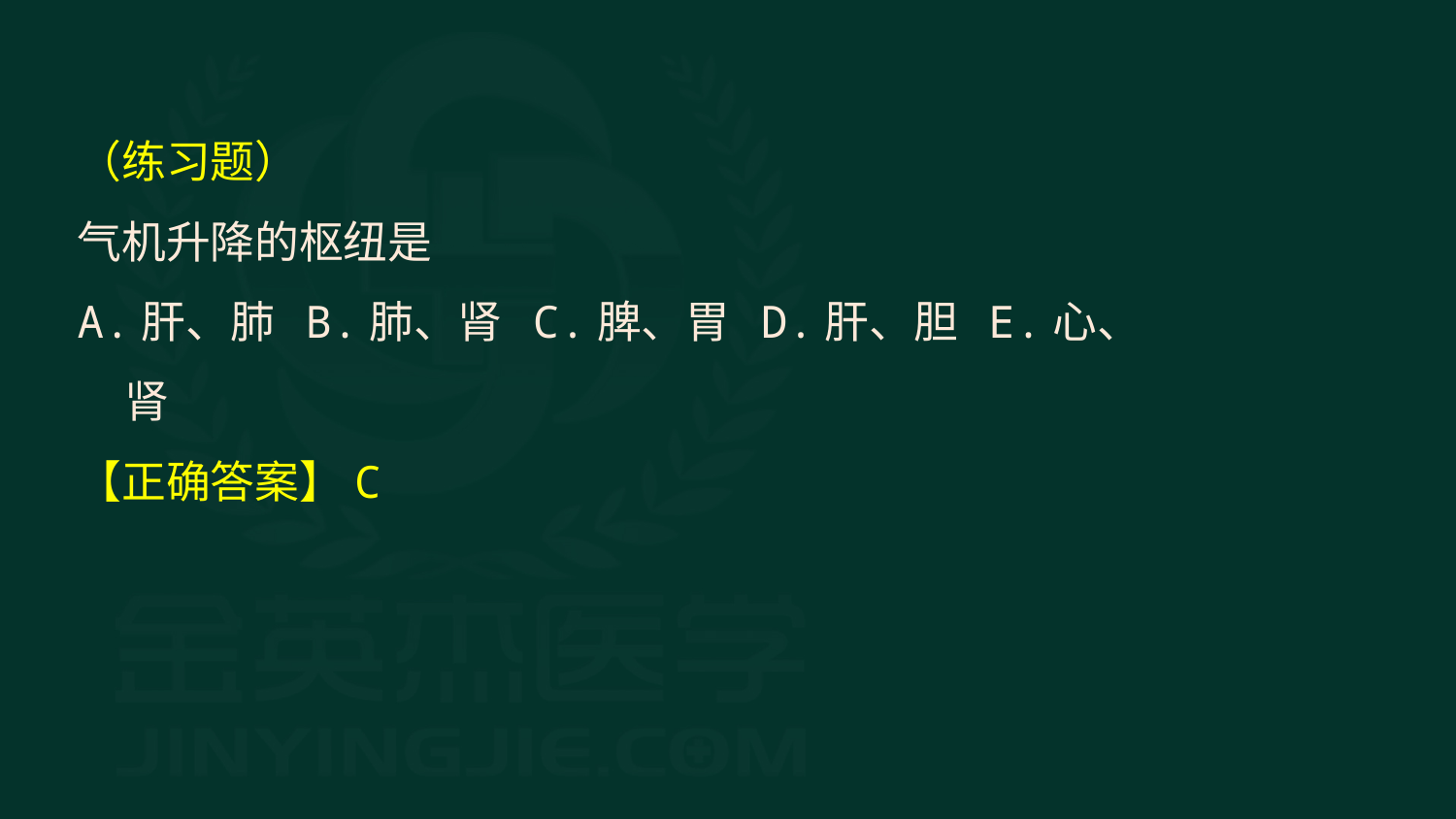

（练习题）
气机升降的枢纽是
A.肝、肺  B.肺、肾  C.脾、胃  D.肝、胆  E.心、肾
【正确答案】C